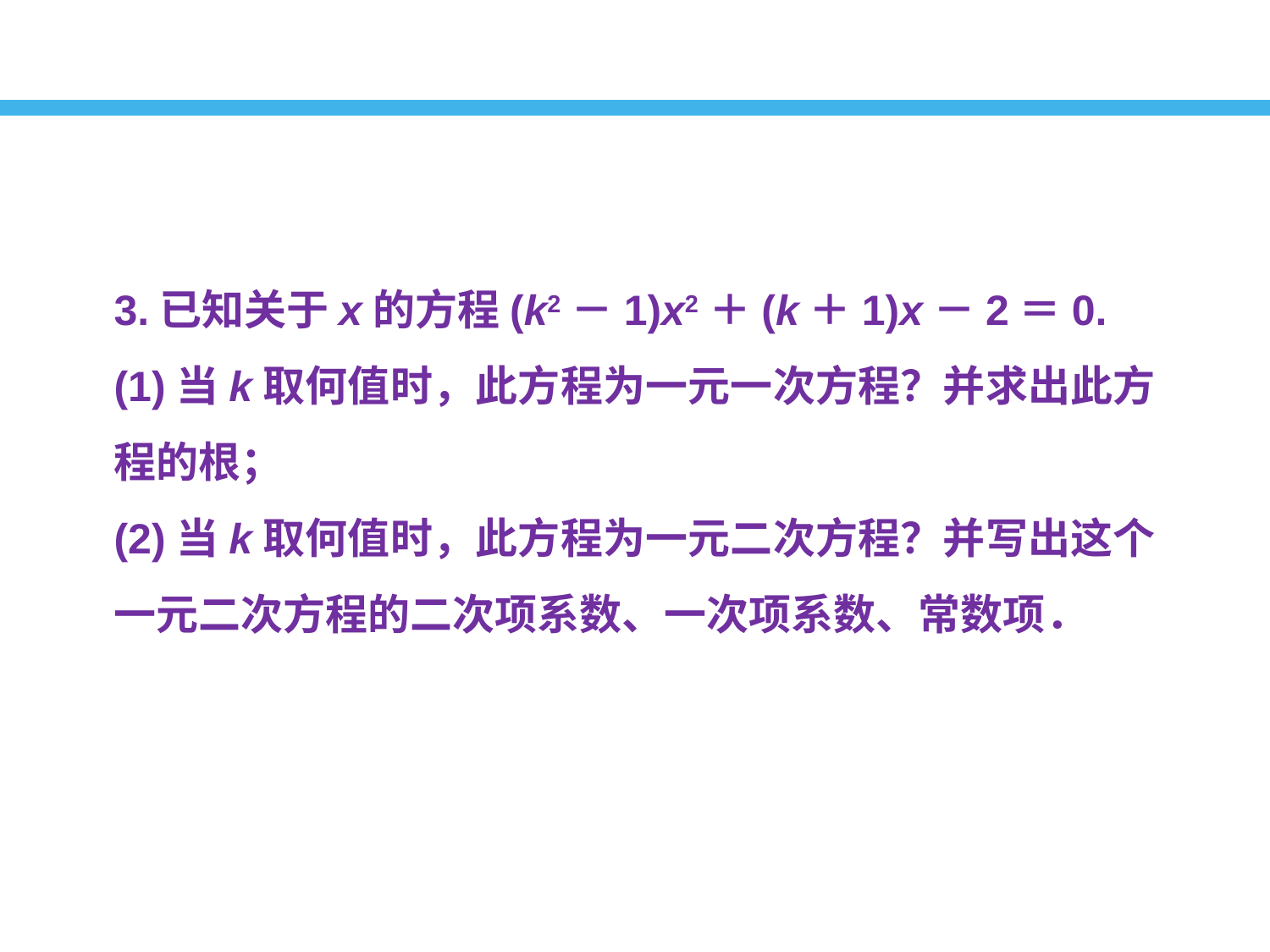

3.已知关于x的方程(k2－1)x2＋(k＋1)x－2＝0.
(1)当k取何值时，此方程为一元一次方程？并求出此方程的根；
(2)当k取何值时，此方程为一元二次方程？并写出这个一元二次方程的二次项系数、一次项系数、常数项．